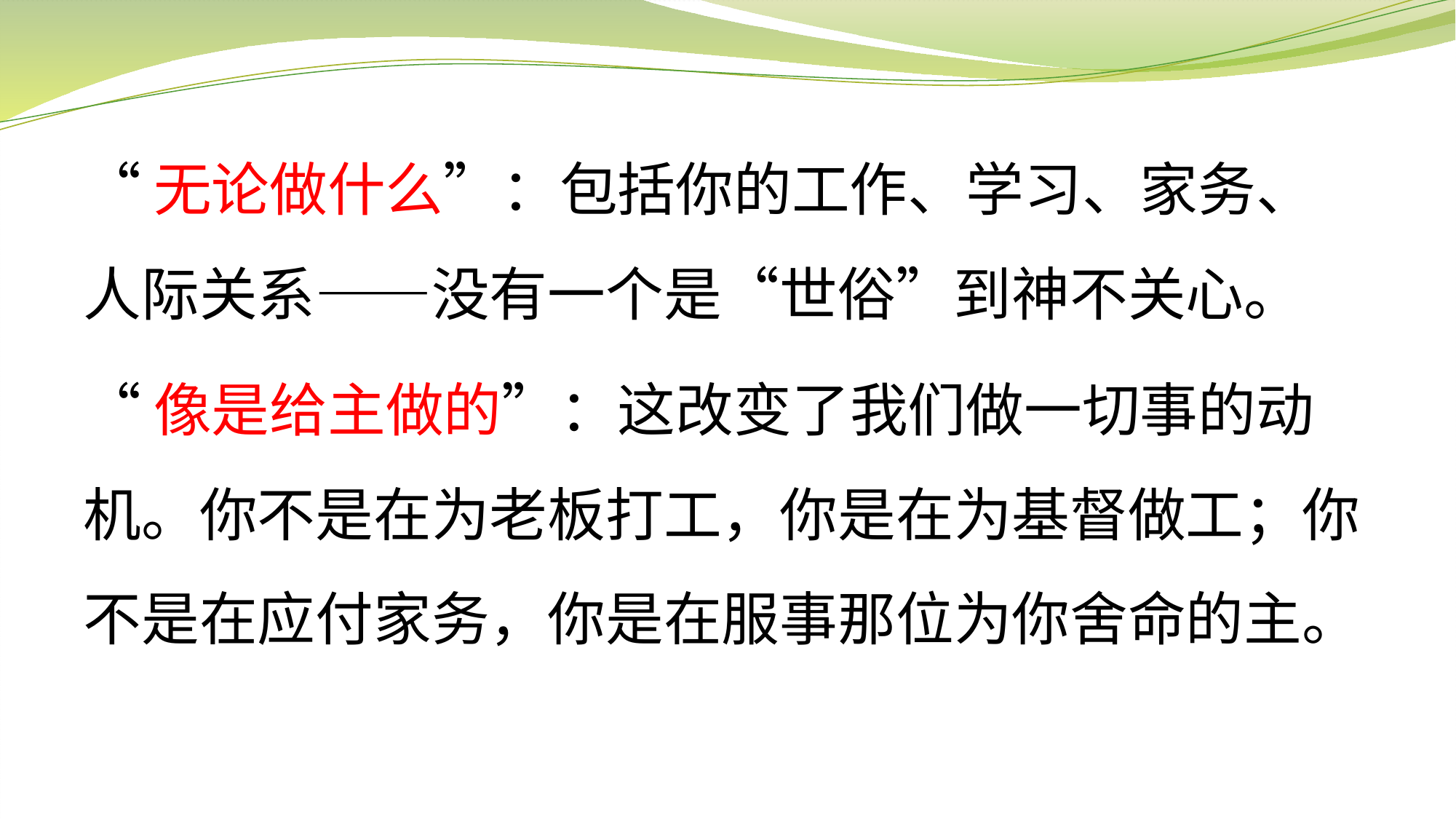

“无论做什么”：包括你的工作、学习、家务、人际关系——没有一个是“世俗”到神不关心。
“像是给主做的”：这改变了我们做一切事的动机。你不是在为老板打工，你是在为基督做工；你不是在应付家务，你是在服事那位为你舍命的主。